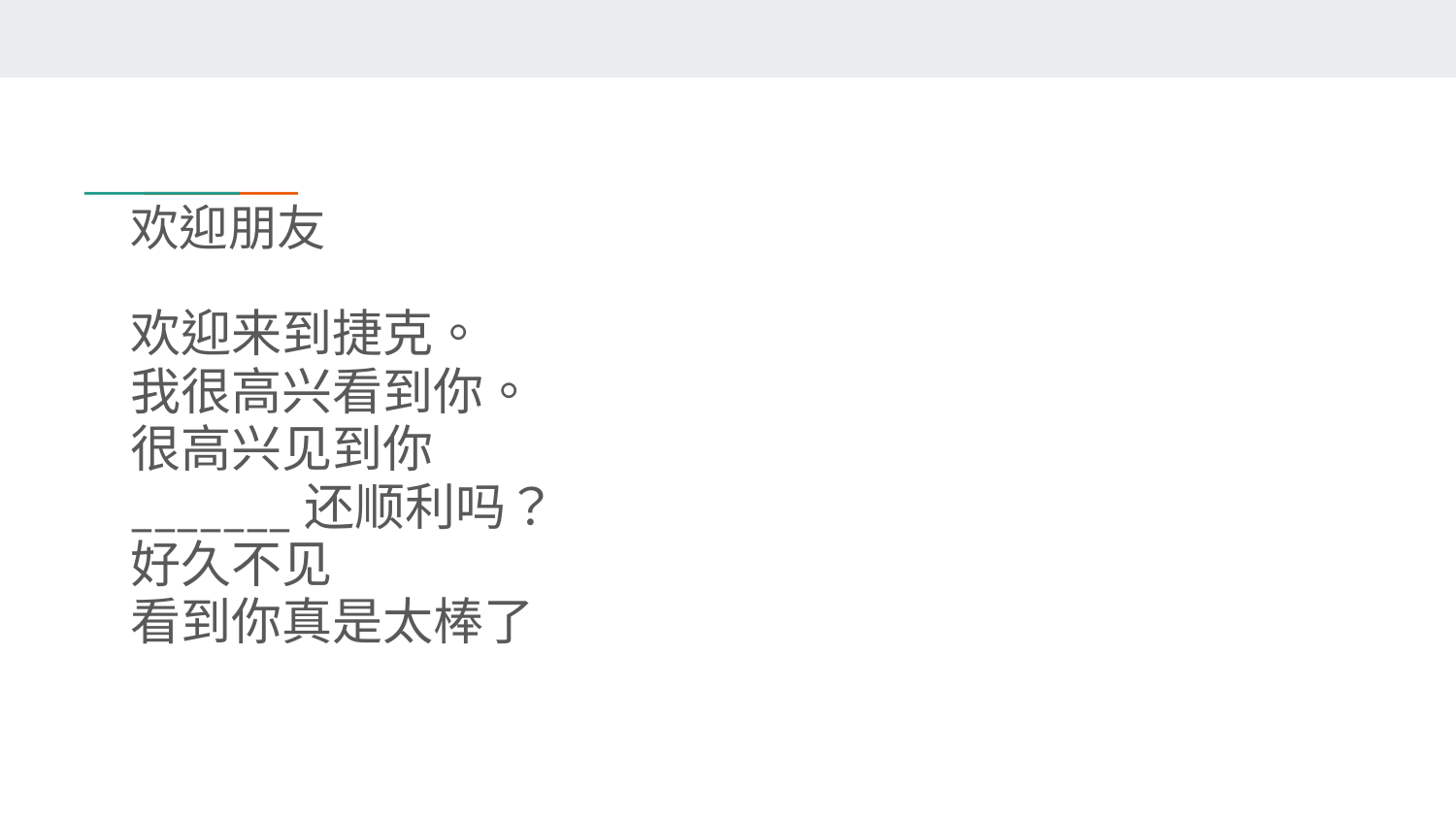

# 欢迎朋友

欢迎来到捷克。
我很高兴看到你。
很高兴见到你
_______还顺利吗？
好久不见
看到你真是太棒了